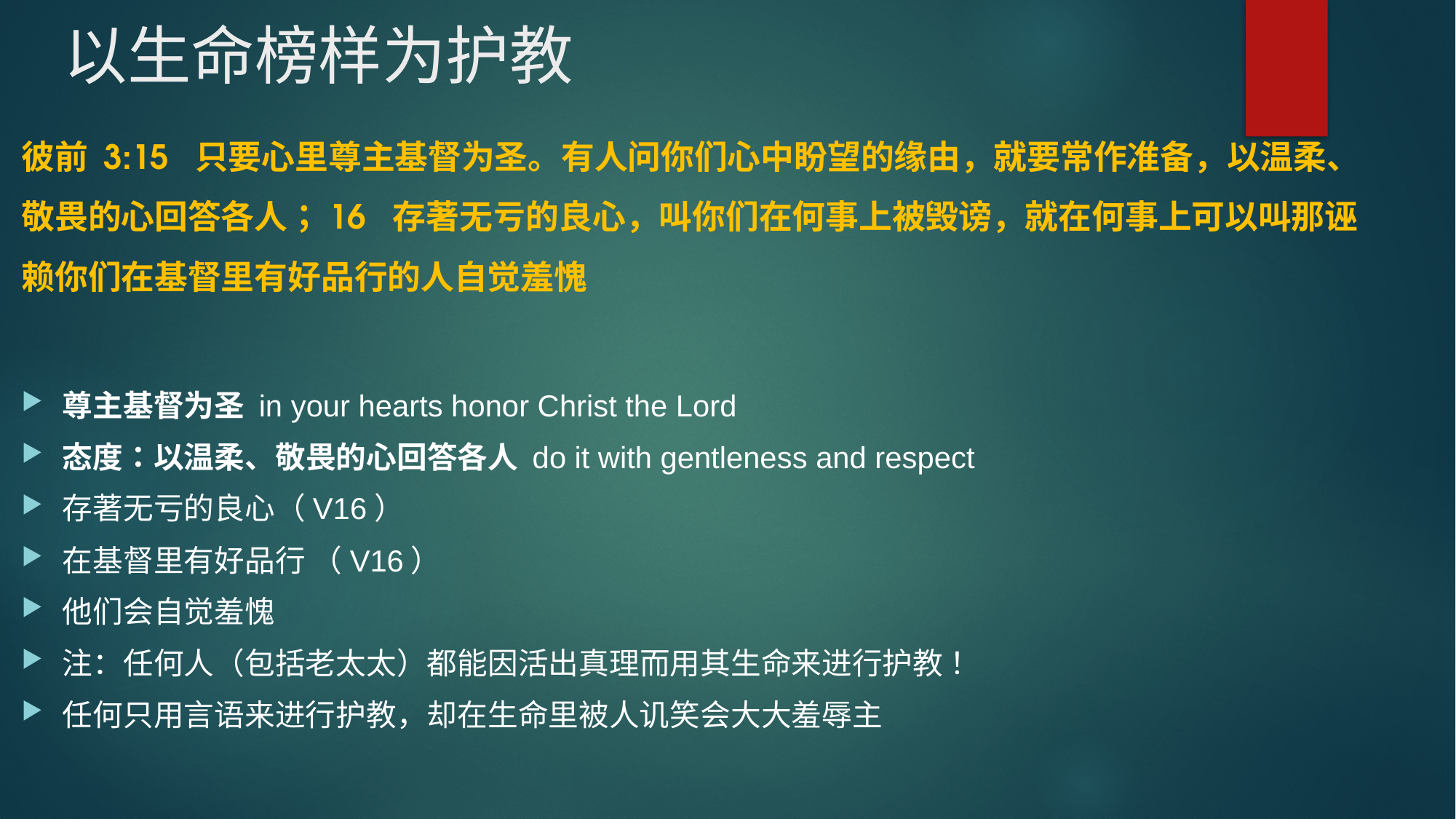

# 以生命榜样为护教
彼前 3:15  只要心里尊主基督为圣。有人问你们心中盼望的缘由，就要常作准备，以温柔、敬畏的心回答各人；16  存著无亏的良心，叫你们在何事上被毁谤，就在何事上可以叫那诬赖你们在基督里有好品行的人自觉羞愧

尊主基督为圣 in your hearts honor Christ the Lord
态度：以温柔、敬畏的心回答各人 do it with gentleness and respect
存著无亏的良心（V16）
在基督里有好品行 （V16）
他们会自觉羞愧
注：任何人（包括老太太）都能因活出真理而用其生命来进行护教 ！
任何只用言语来进行护教，却在生命里被人讥笑会大大羞辱主